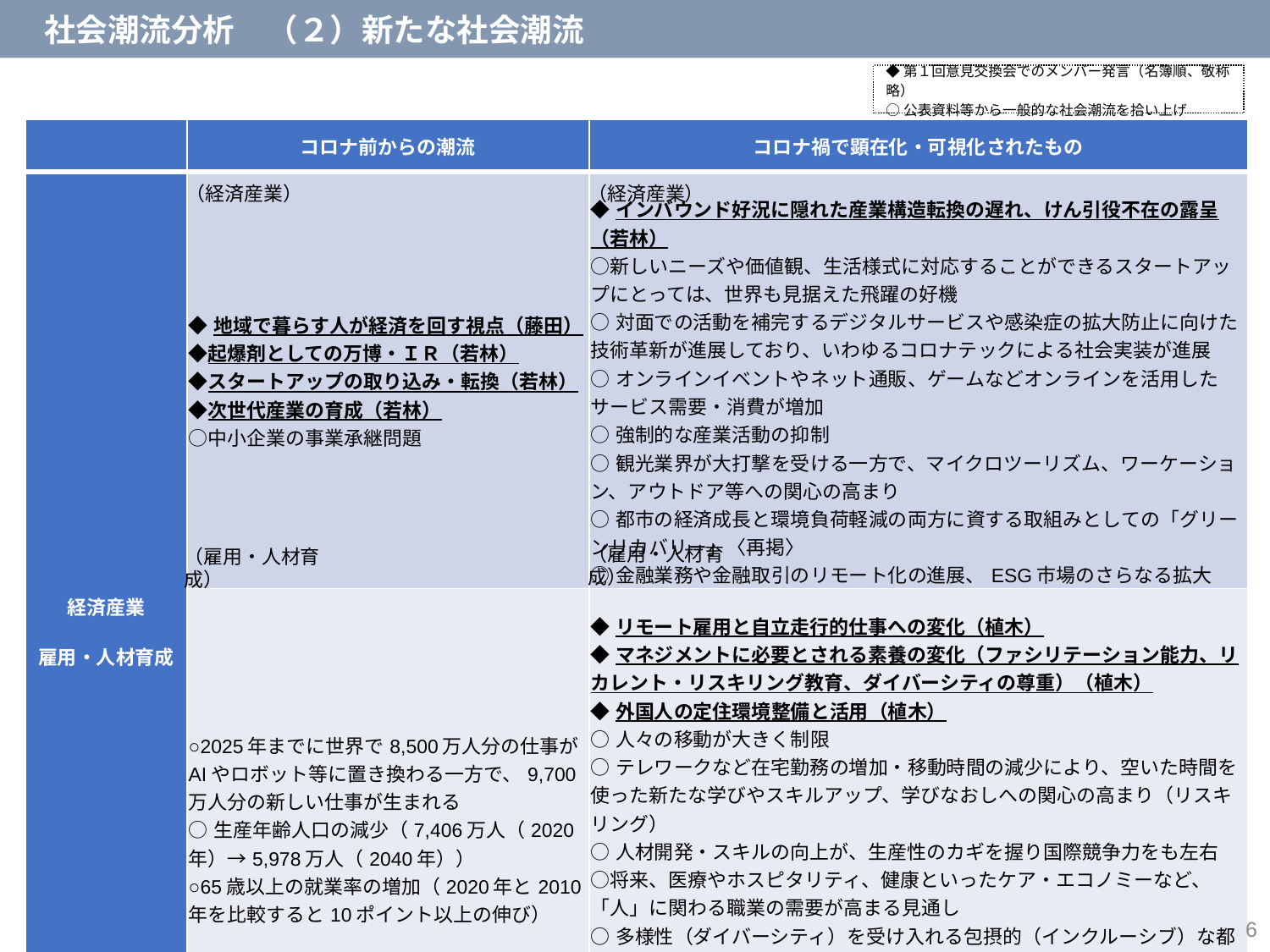

社会潮流分析　（２）新たな社会潮流
◆第１回意見交換会でのメンバー発言（名簿順、敬称略）
○公表資料等から一般的な社会潮流を拾い上げ
|  | コロナ前からの潮流 | コロナ禍で顕在化・可視化されたもの |
| --- | --- | --- |
| 経済産業 雇用・人材育成 | ◆地域で暮らす人が経済を回す視点（藤田） ◆起爆剤としての万博・ＩＲ（若林） ◆スタートアップの取り込み・転換（若林） ◆次世代産業の育成（若林） ○中小企業の事業承継問題 | ◆インバウンド好況に隠れた産業構造転換の遅れ、けん引役不在の露呈（若林） ○新しいニーズや価値観、生活様式に対応することができるスタートアップにとっては、世界も見据えた飛躍の好機 ○対面での活動を補完するデジタルサービスや感染症の拡大防止に向けた技術革新が進展しており、いわゆるコロナテックによる社会実装が進展 ○オンラインイベントやネット通販、ゲームなどオンラインを活用したサービス需要・消費が増加 ○強制的な産業活動の抑制 ○観光業界が大打撃を受ける一方で、マイクロツーリズム、ワーケーション、アウトドア等への関心の高まり ○都市の経済成長と環境負荷軽減の両方に資する取組みとしての「グリーンリカバリー」〈再掲〉 ○金融業務や金融取引のリモート化の進展、ESG市場のさらなる拡大 |
|  | ○2025年までに世界で8,500万人分の仕事がAIやロボット等に置き換わる一方で、9,700万人分の新しい仕事が生まれる ○生産年齢人口の減少（7,406万人（2020年）→5,978万人（2040年）） ○65歳以上の就業率の増加（2020年と2010年を比較すると10ポイント以上の伸び） | ◆リモート雇用と自立走行的仕事への変化（植木） ◆マネジメントに必要とされる素養の変化（ファシリテーション能力、リカレント・リスキリング教育、ダイバーシティの尊重）（植木） ◆外国人の定住環境整備と活用（植木） ○人々の移動が大きく制限 ○テレワークなど在宅勤務の増加・移動時間の減少により、空いた時間を使った新たな学びやスキルアップ、学びなおしへの関心の高まり（リスキリング） ○人材開発・スキルの向上が、生産性のカギを握り国際競争力をも左右 ○将来、医療やホスピタリティ、健康といったケア・エコノミーなど、「人」に関わる職業の需要が高まる見通し ○多様性（ダイバーシティ）を受け入れる包摂的（インクルーシブ）な都市のあり方 ○副業・兼業の促進 ○雇用就業形態の多様化、職業人生の長期化等の環境変化を踏まえた雇用保険制度の見直しに係る経済界や国の動き ○地方公務員が別の自治体に転籍しやすくなる「共通資格」の検討 |
（経済産業）
（経済産業）
（雇用・人材育成）
（雇用・人材育成）
6